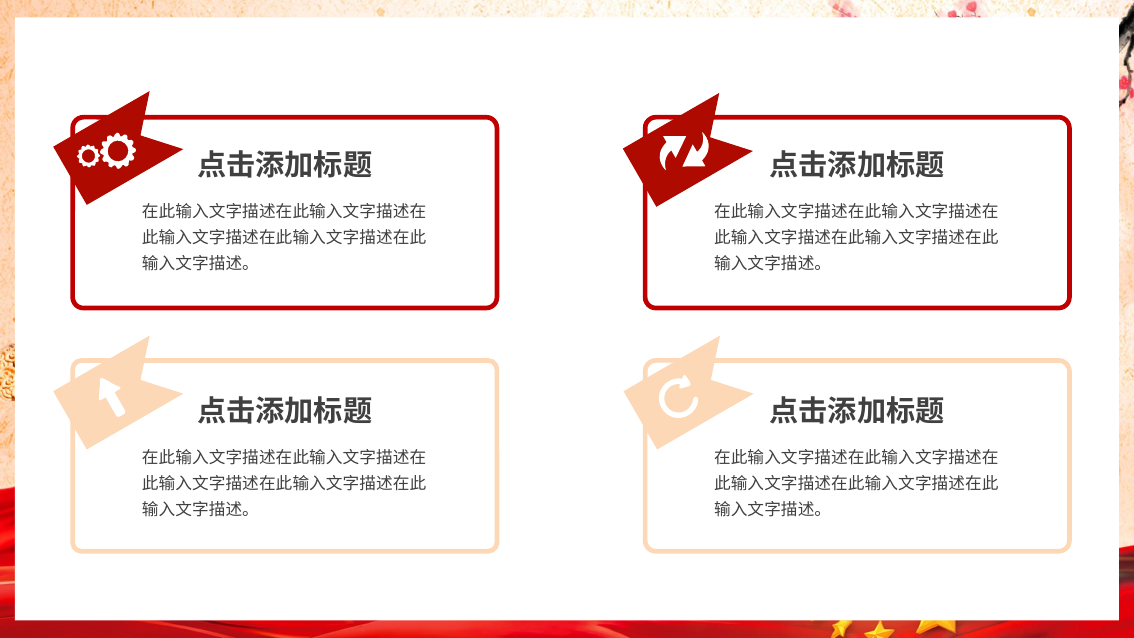

点击添加标题
点击添加标题
在此输入文字描述在此输入文字描述在此输入文字描述在此输入文字描述在此输入文字描述。
在此输入文字描述在此输入文字描述在此输入文字描述在此输入文字描述在此输入文字描述。

点击添加标题
点击添加标题
在此输入文字描述在此输入文字描述在此输入文字描述在此输入文字描述在此输入文字描述。
在此输入文字描述在此输入文字描述在此输入文字描述在此输入文字描述在此输入文字描述。